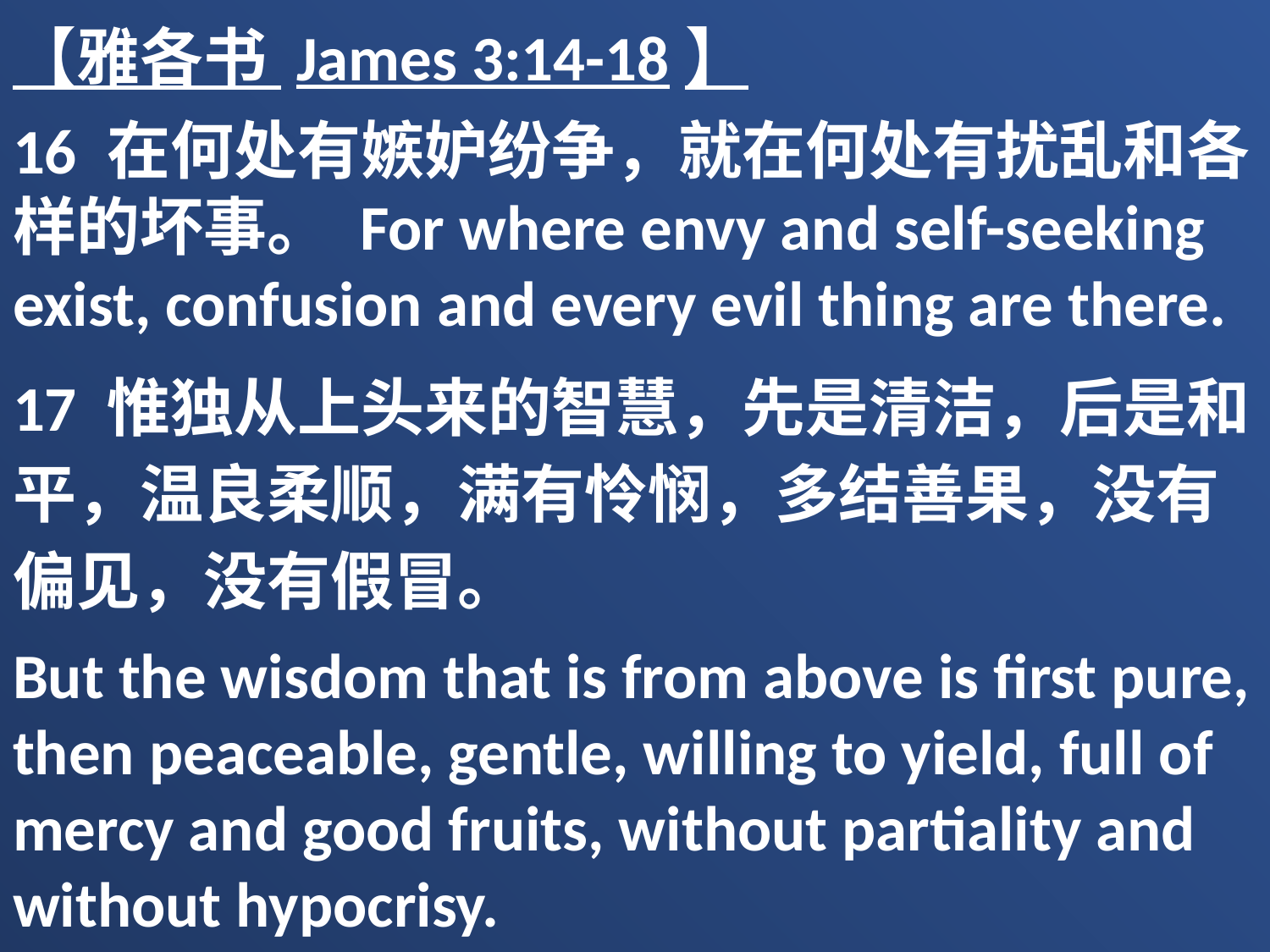

【雅各书 James 3:14-18】
16 在何处有嫉妒纷争，就在何处有扰乱和各样的坏事。 For where envy and self-seeking exist, confusion and every evil thing are there.
17 惟独从上头来的智慧，先是清洁，后是和平，温良柔顺，满有怜悯，多结善果，没有偏见，没有假冒。
But the wisdom that is from above is first pure, then peaceable, gentle, willing to yield, full of mercy and good fruits, without partiality and without hypocrisy.